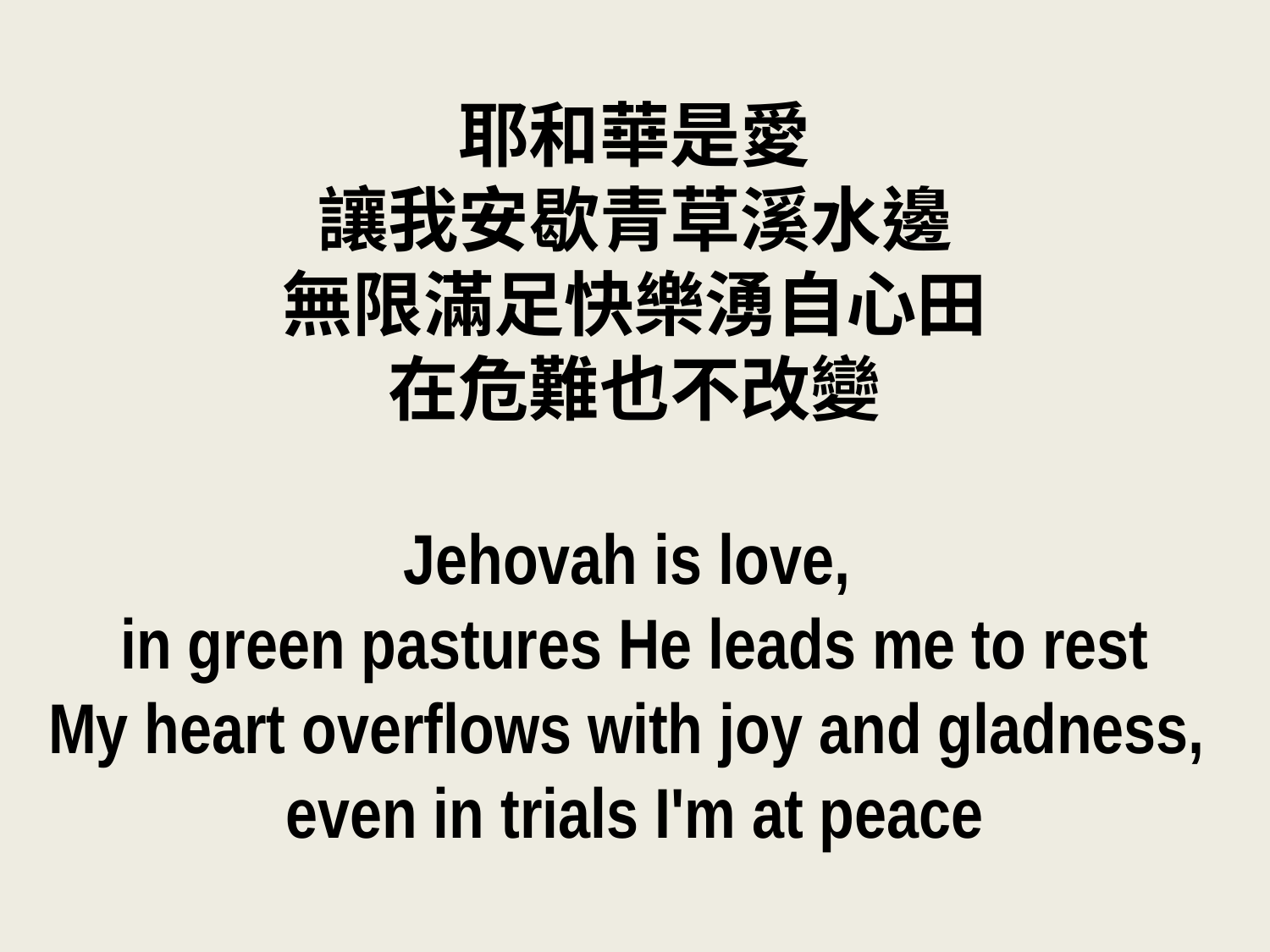

耶和華是愛
讓我安歇青草溪水邊
無限滿足快樂湧自心田
在危難也不改變

Jehovah is love,
in green pastures He leads me to rest
My heart overflows with joy and gladness,
even in trials I'm at peace